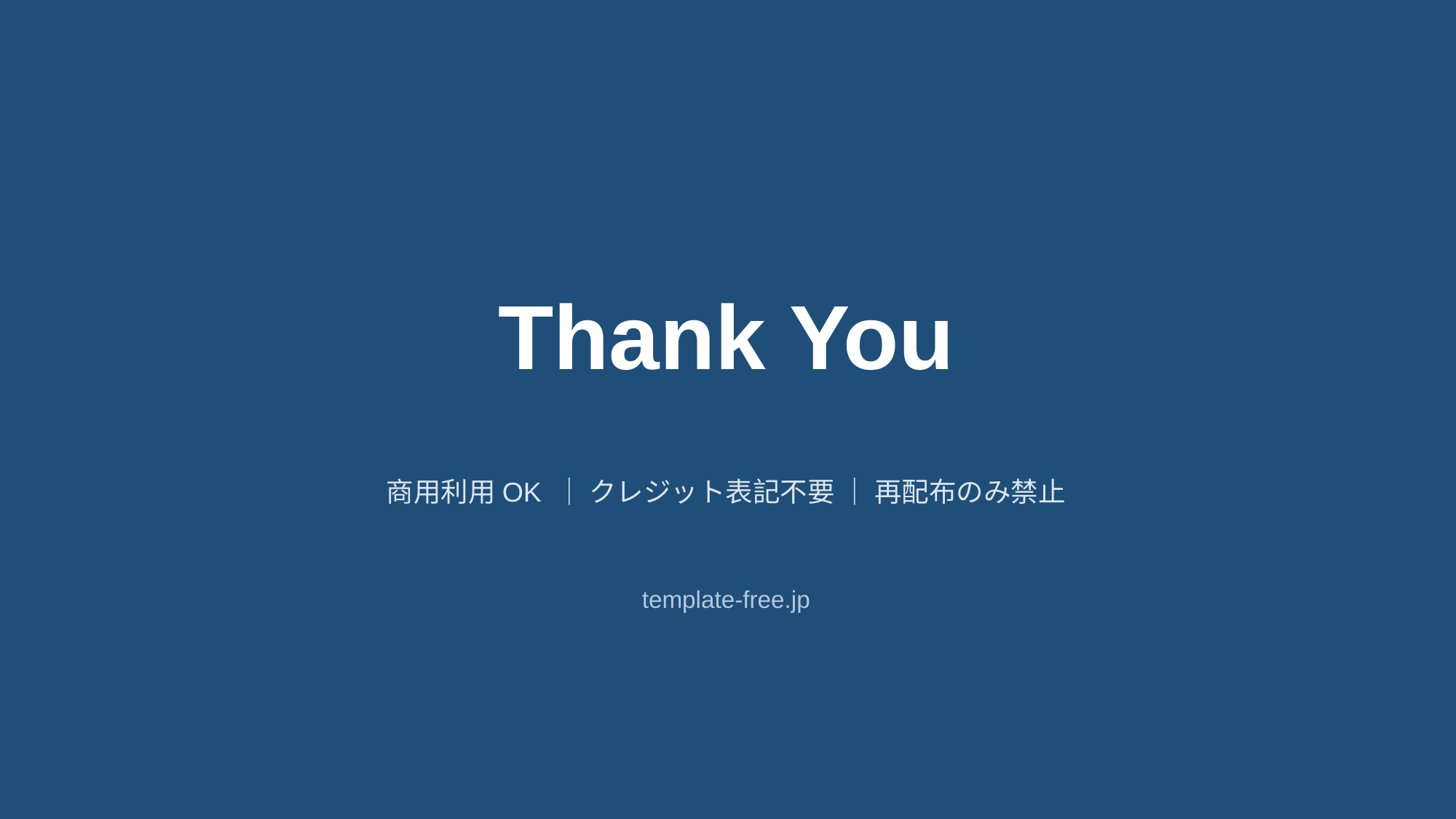

Thank You
商用利用OK ｜ クレジット表記不要 ｜ 再配布のみ禁止
template-free.jp